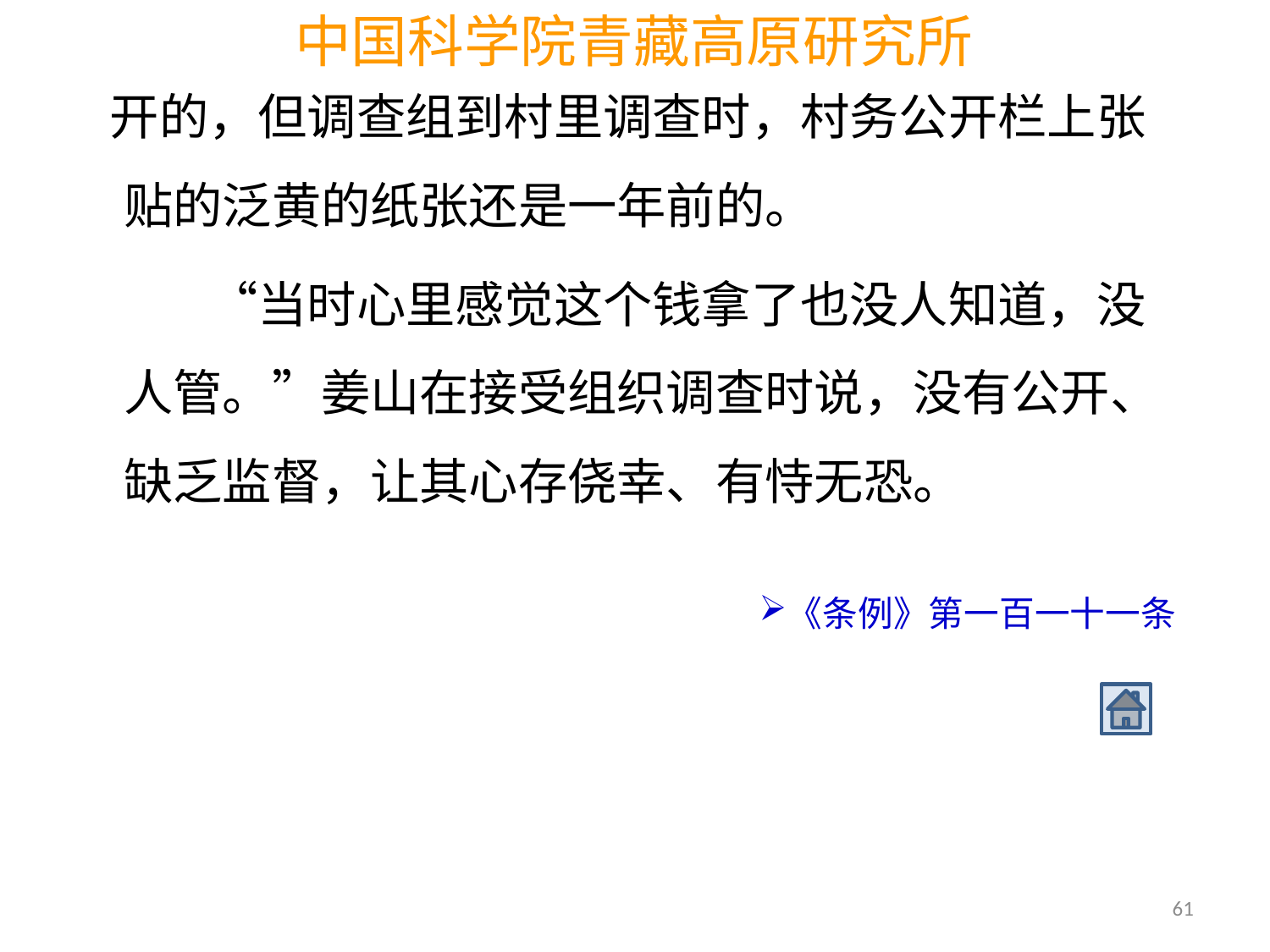

开的，但调查组到村里调查时，村务公开栏上张贴的泛黄的纸张还是一年前的。
  　　“当时心里感觉这个钱拿了也没人知道，没人管。”姜山在接受组织调查时说，没有公开、缺乏监督，让其心存侥幸、有恃无恐。
《条例》第一百一十一条

61